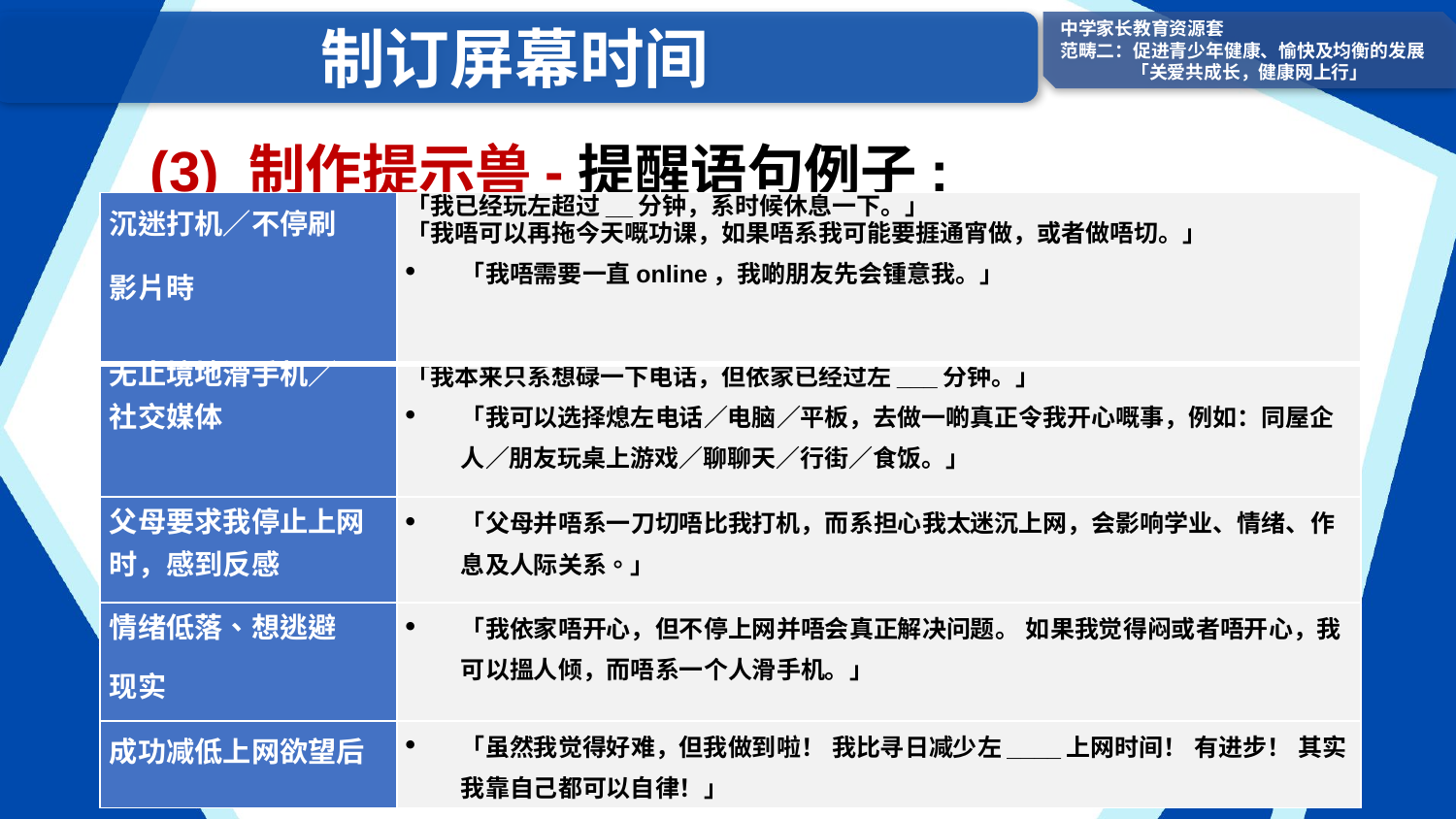

制订屏幕时间
中学家长教育资源套
范畴二：促进青少年健康、愉快及均衡的发展
「关爱共成长，健康网上行」
(3) 制作提示兽-提醒语句例子:

| 沉迷打机／不停刷 影片時 | 「我已经玩左超过\_\_分钟，系时候休息一下。」 「我唔可以再拖今天嘅功课，如果唔系我可能要捱通宵做，或者做唔切。」 「我唔需要一直online，我啲朋友先会锺意我。」 |
| --- | --- |
| 无止境地滑手机／ 社交媒体 | 「我本来只系想碌一下电话，但依家已经过左\_\_\_分钟。」 「我可以选择熄左电话／电脑／平板，去做一啲真正令我开心嘅事，例如：同屋企人／朋友玩桌上游戏／聊聊天／行街／食饭。」 |
| 父母要求我停止上网时，感到反感 | 「父母并唔系一刀切唔比我打机，而系担心我太迷沉上网，会影响学业、情绪、作息及人际关系。」 |
| 情绪低落、想逃避 现实 | 「我依家唔开心，但不停上网并唔会真正解决问题。 如果我觉得闷或者唔开心，我可以搵人倾，而唔系一个人滑手机。」 |
| 成功减低上网欲望后 | 「虽然我觉得好难，但我做到啦！ 我比寻日减少左\_\_\_\_上网时间！ 有进步！ 其实我靠自己都可以自律！」 |
42